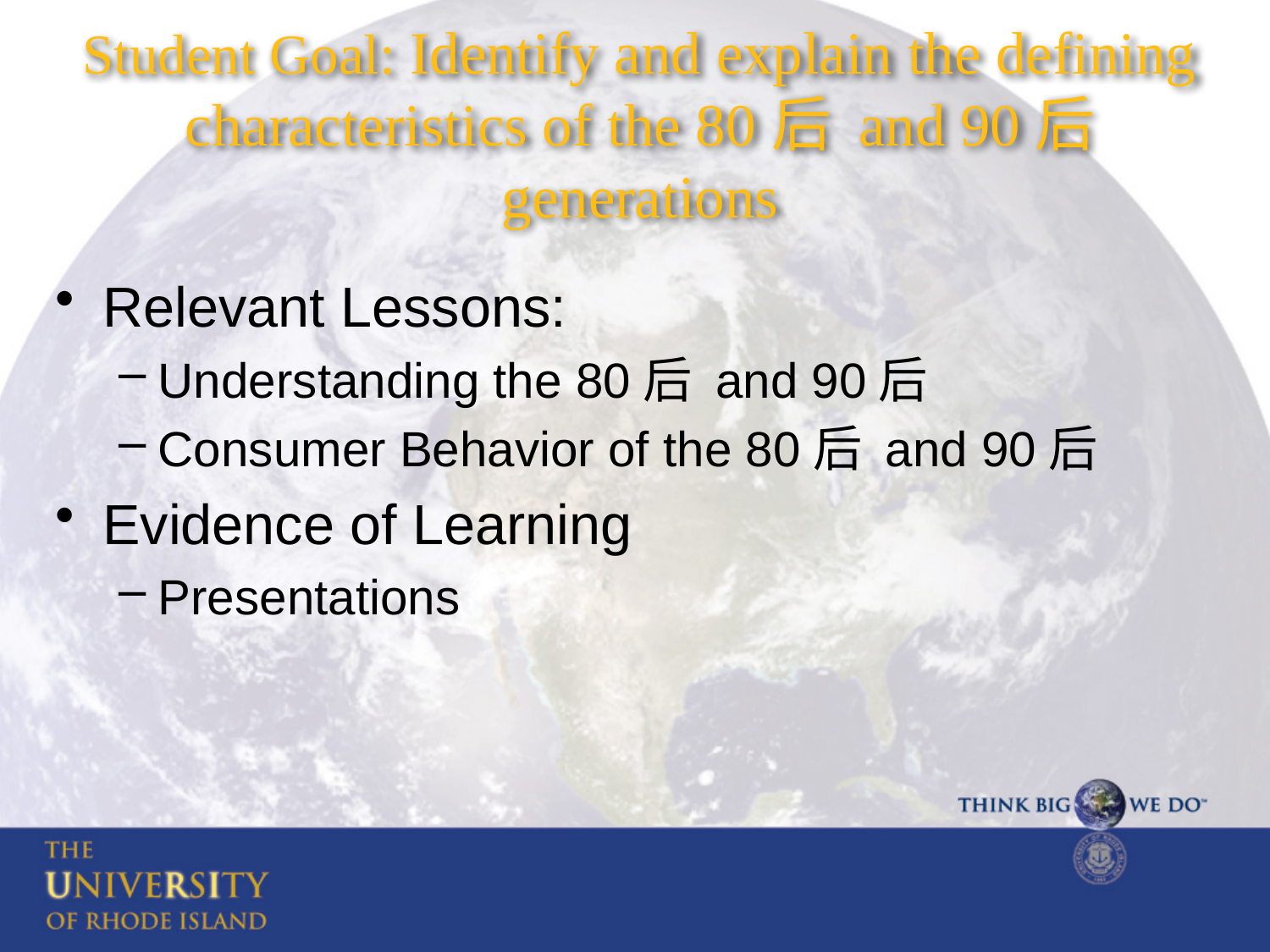

# Student Goal: Identify and explain the defining characteristics of the 80后 and 90后 generations
Relevant Lessons:
Understanding the 80后 and 90后
Consumer Behavior of the 80后 and 90后
Evidence of Learning
Presentations